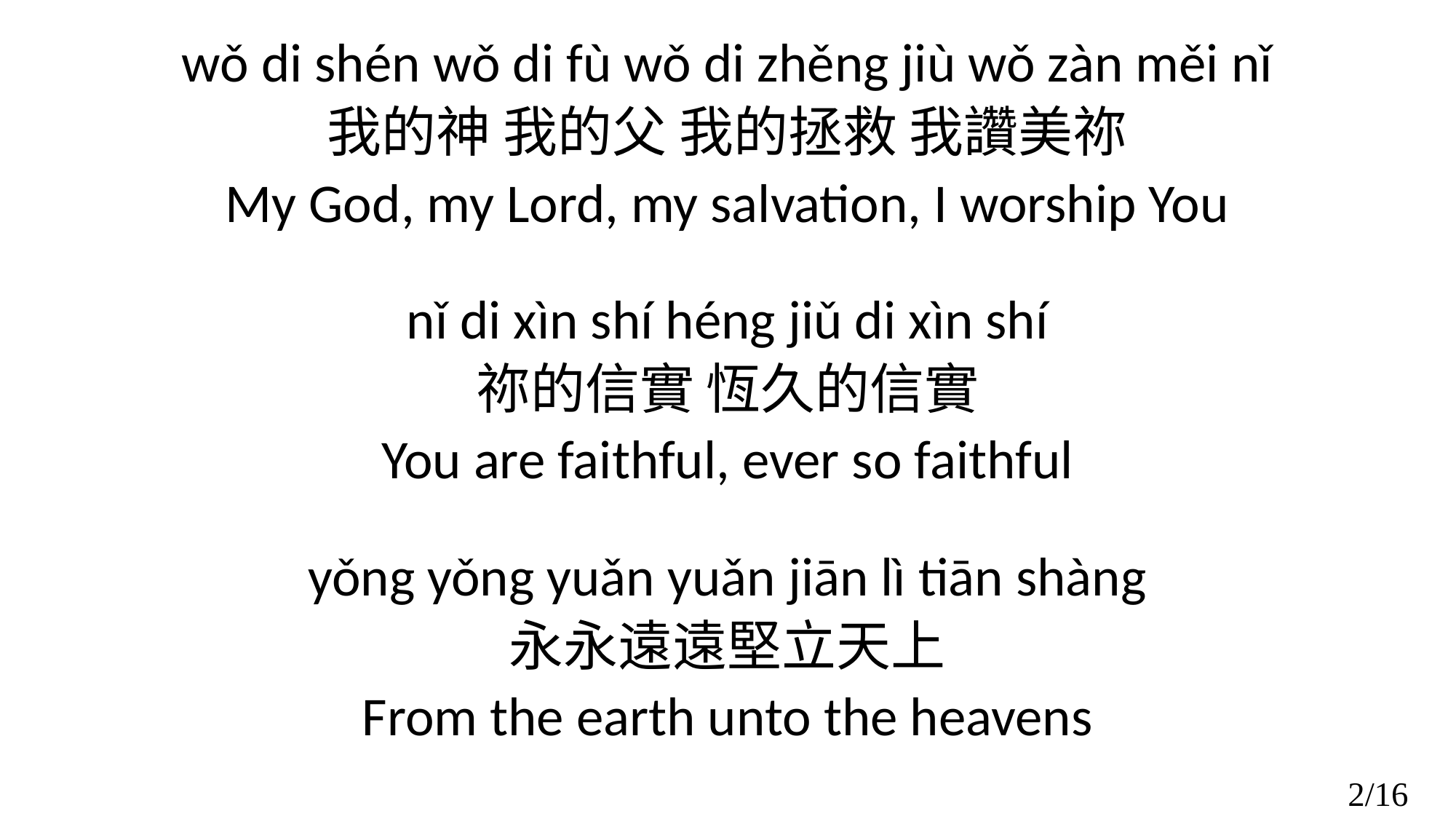

wǒ di shén wǒ di fù wǒ di zhěng jiù wǒ zàn měi nǐ
我的神 我的父 我的拯救 我讚美祢
My God, my Lord, my salvation, I worship You

nǐ di xìn shí héng jiǔ di xìn shí
祢的信實 恆久的信實
You are faithful, ever so faithful

yǒng yǒng yuǎn yuǎn jiān lì tiān shàng
永永遠遠堅立天上
From the earth unto the heavens

2/16